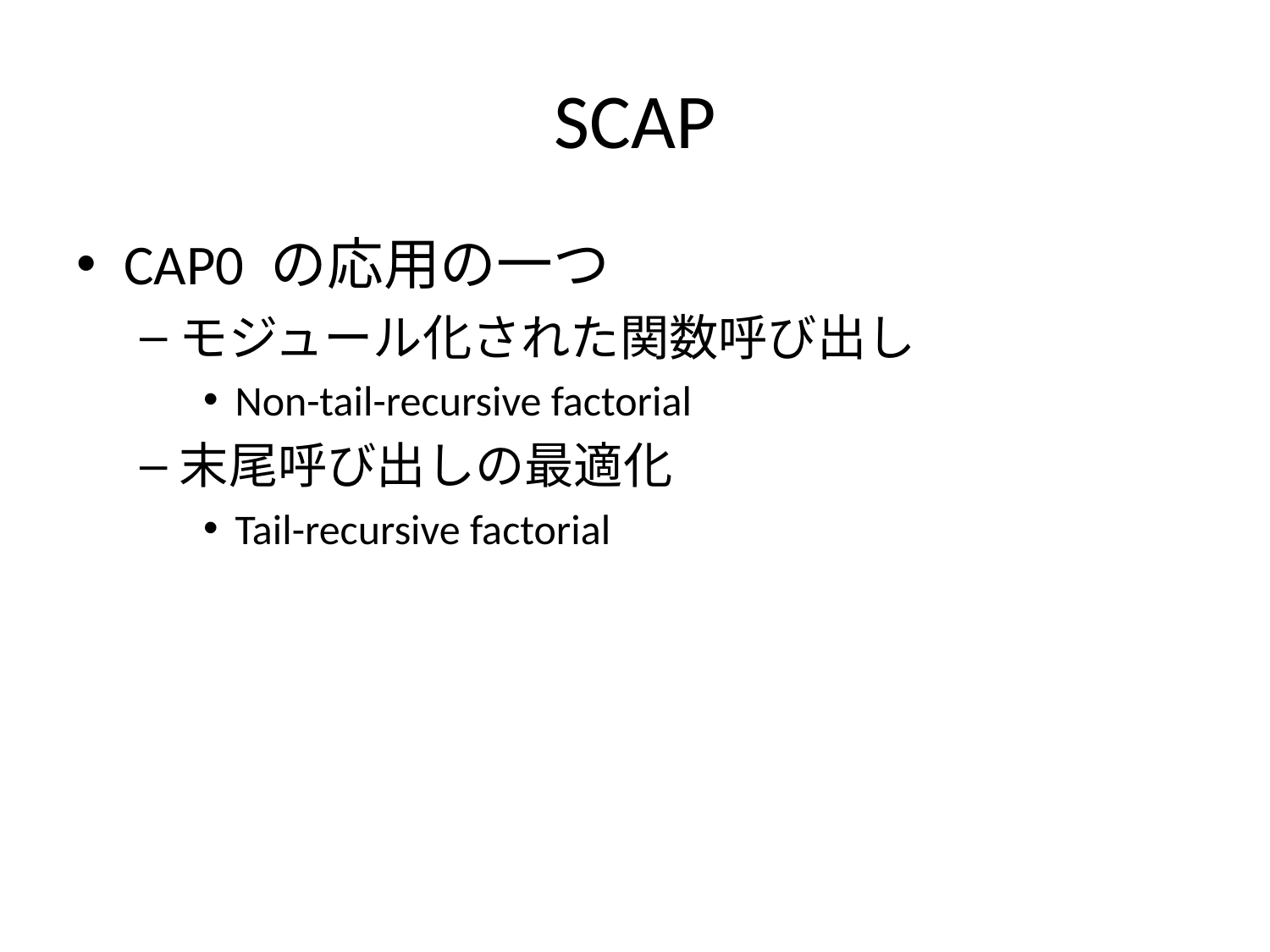

# SCAP
CAP0 の応用の一つ
モジュール化された関数呼び出し
Non-tail-recursive factorial
末尾呼び出しの最適化
Tail-recursive factorial